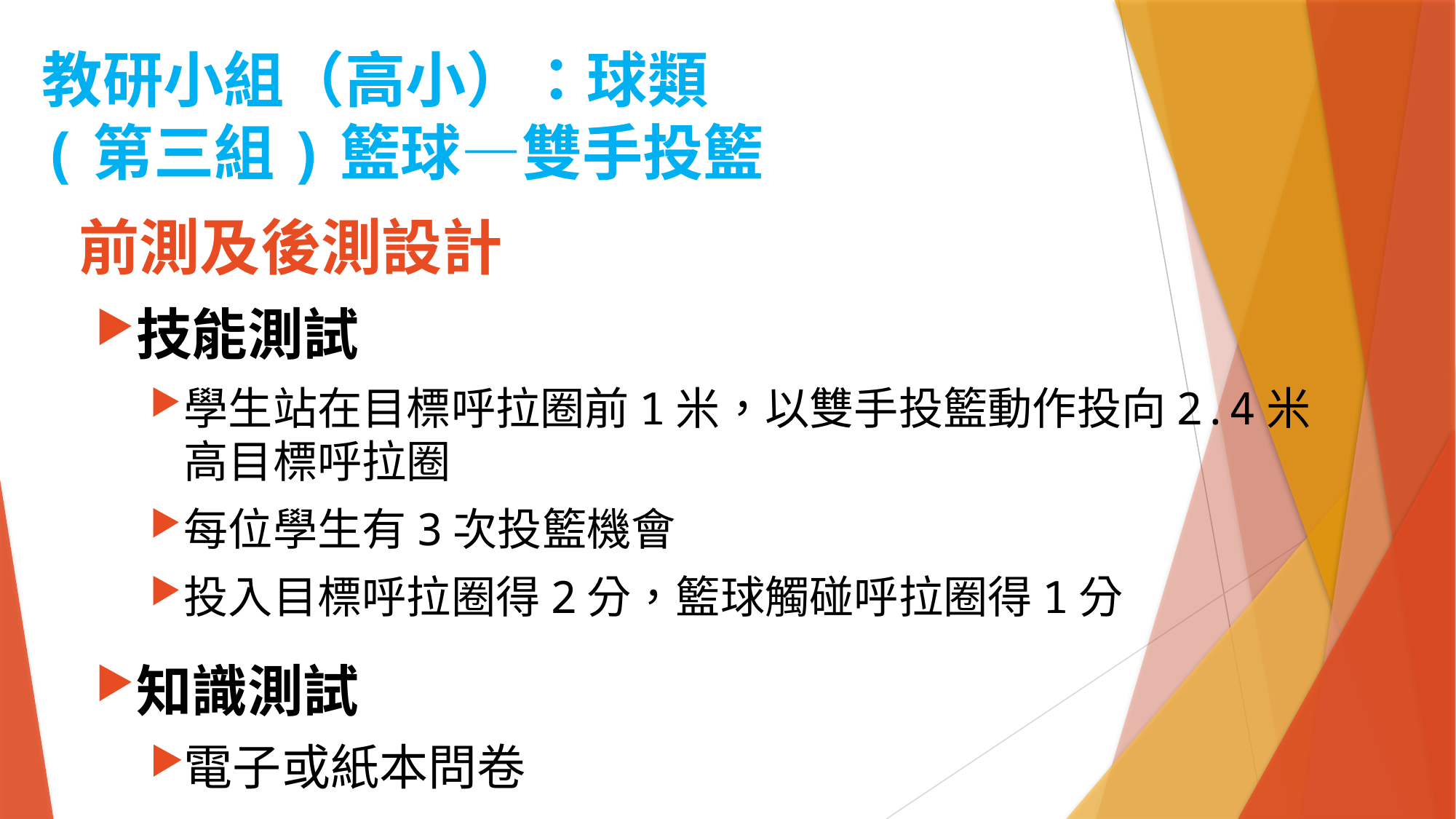

教研小組（高小）：球類
(第三組)籃球—雙手投籃
# 前測及後測設計
技能測試
學生站在目標呼拉圈前1米，以雙手投籃動作投向2.4米高目標呼拉圈
每位學生有3次投籃機會
投入目標呼拉圈得2分，籃球觸碰呼拉圈得1分
知識測試
電子或紙本問卷